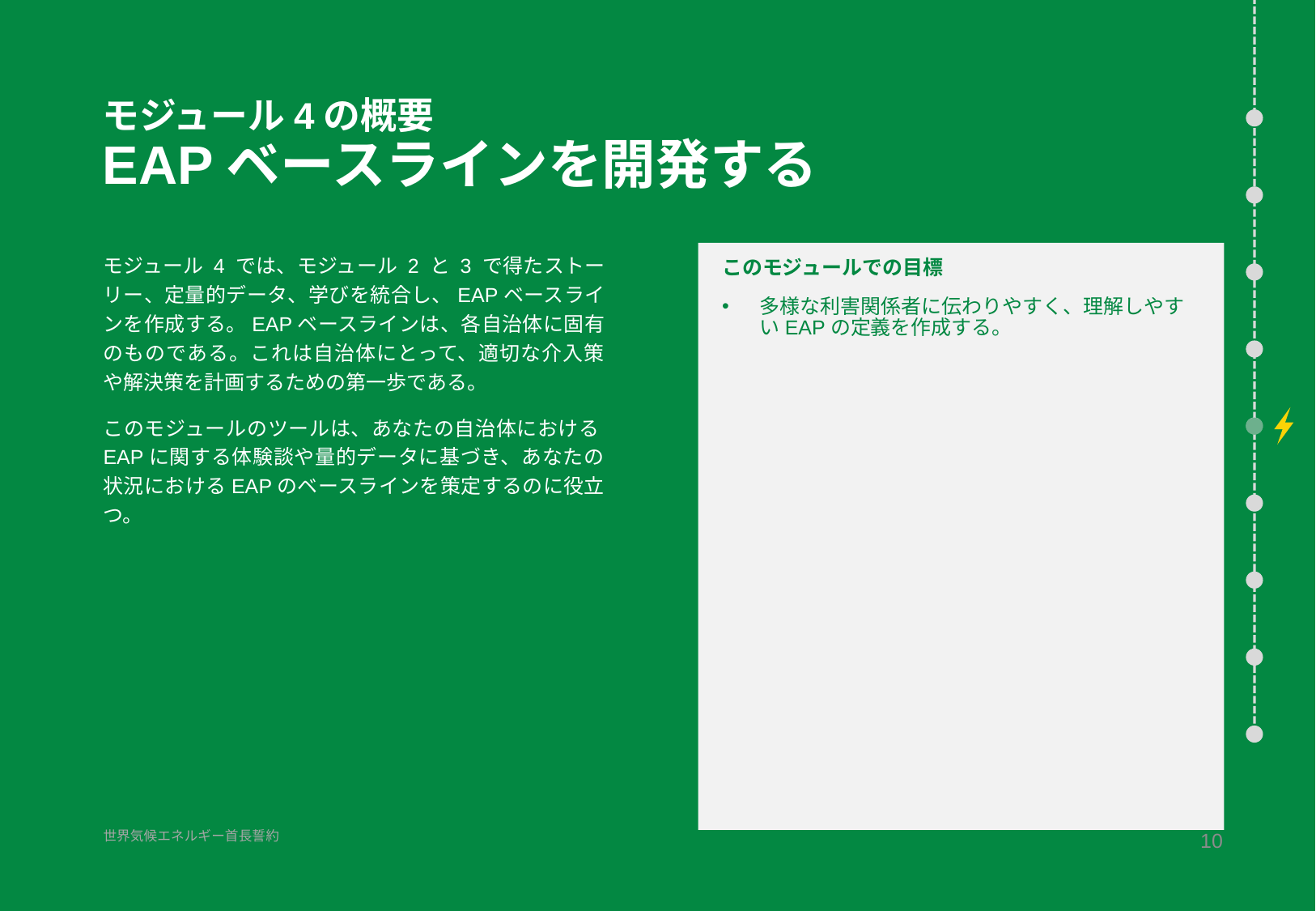

# モジュール4の概要 EAPベースラインを開発する
モジュール 4 では、モジュール 2 と 3 で得たストーリー、定量的データ、学びを統合し、EAPベースラインを作成する。EAPベースラインは、各自治体に固有のものである。これは自治体にとって、適切な介入策や解決策を計画するための第一歩である。
このモジュールのツールは、あなたの自治体におけるEAPに関する体験談や量的データに基づき、あなたの状況におけるEAPのベースラインを策定するのに役立つ。
このモジュールでの目標
多様な利害関係者に伝わりやすく、理解しやすいEAPの定義を作成する。

10